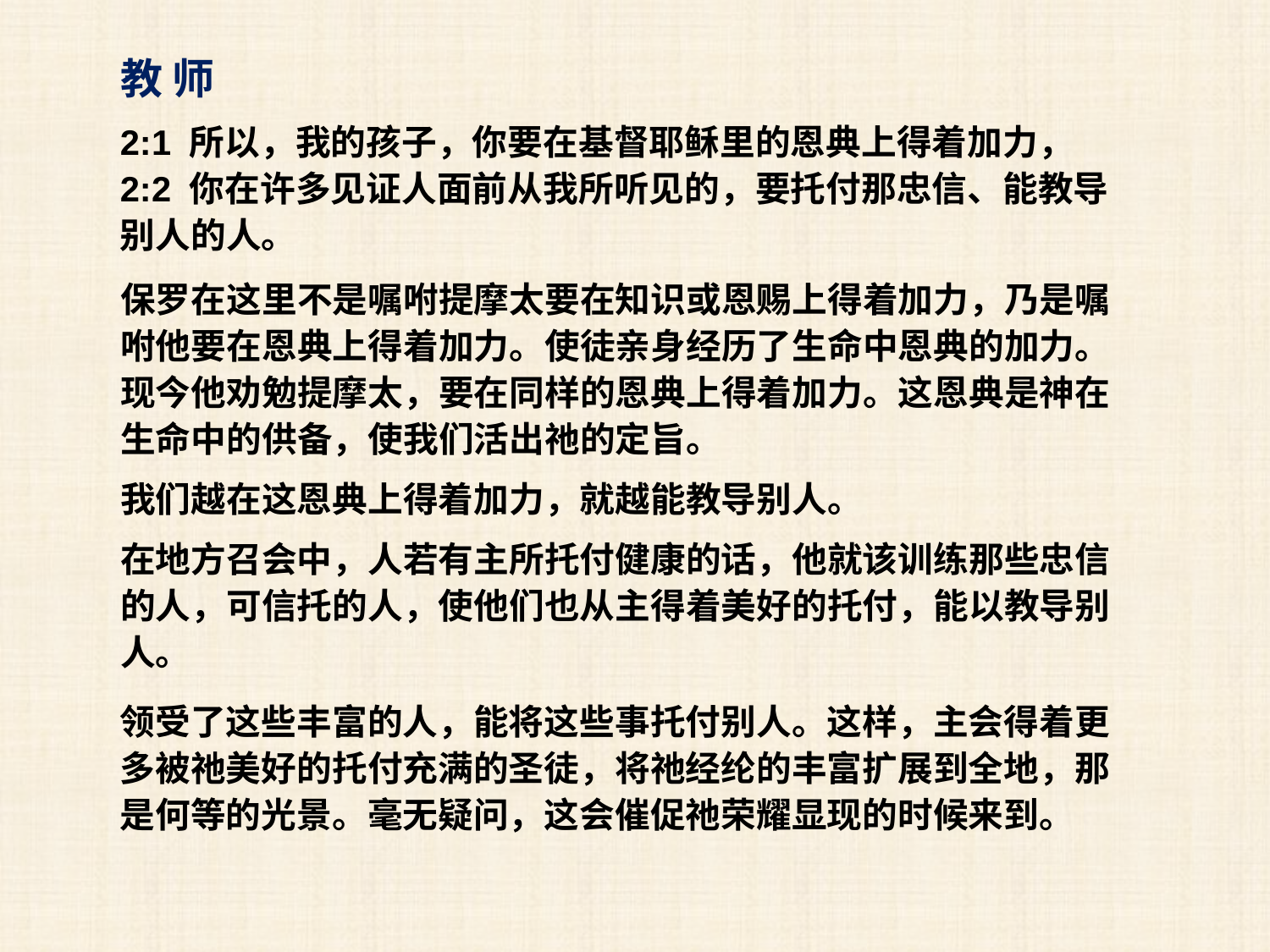

教 师
2:1 所以，我的孩子，你要在基督耶稣里的恩典上得着加力，
2:2 你在许多见证人面前从我所听见的，要托付那忠信、能教导别人的人。
保罗在这里不是嘱咐提摩太要在知识或恩赐上得着加力，乃是嘱咐他要在恩典上得着加力。使徒亲身经历了生命中恩典的加力。现今他劝勉提摩太，要在同样的恩典上得着加力。这恩典是神在生命中的供备，使我们活出祂的定旨。
我们越在这恩典上得着加力，就越能教导别人。
在地方召会中，人若有主所托付健康的话，他就该训练那些忠信的人，可信托的人，使他们也从主得着美好的托付，能以教导别人。
领受了这些丰富的人，能将这些事托付别人。这样，主会得着更多被祂美好的托付充满的圣徒，将祂经纶的丰富扩展到全地，那是何等的光景。毫无疑问，这会催促祂荣耀显现的时候来到。